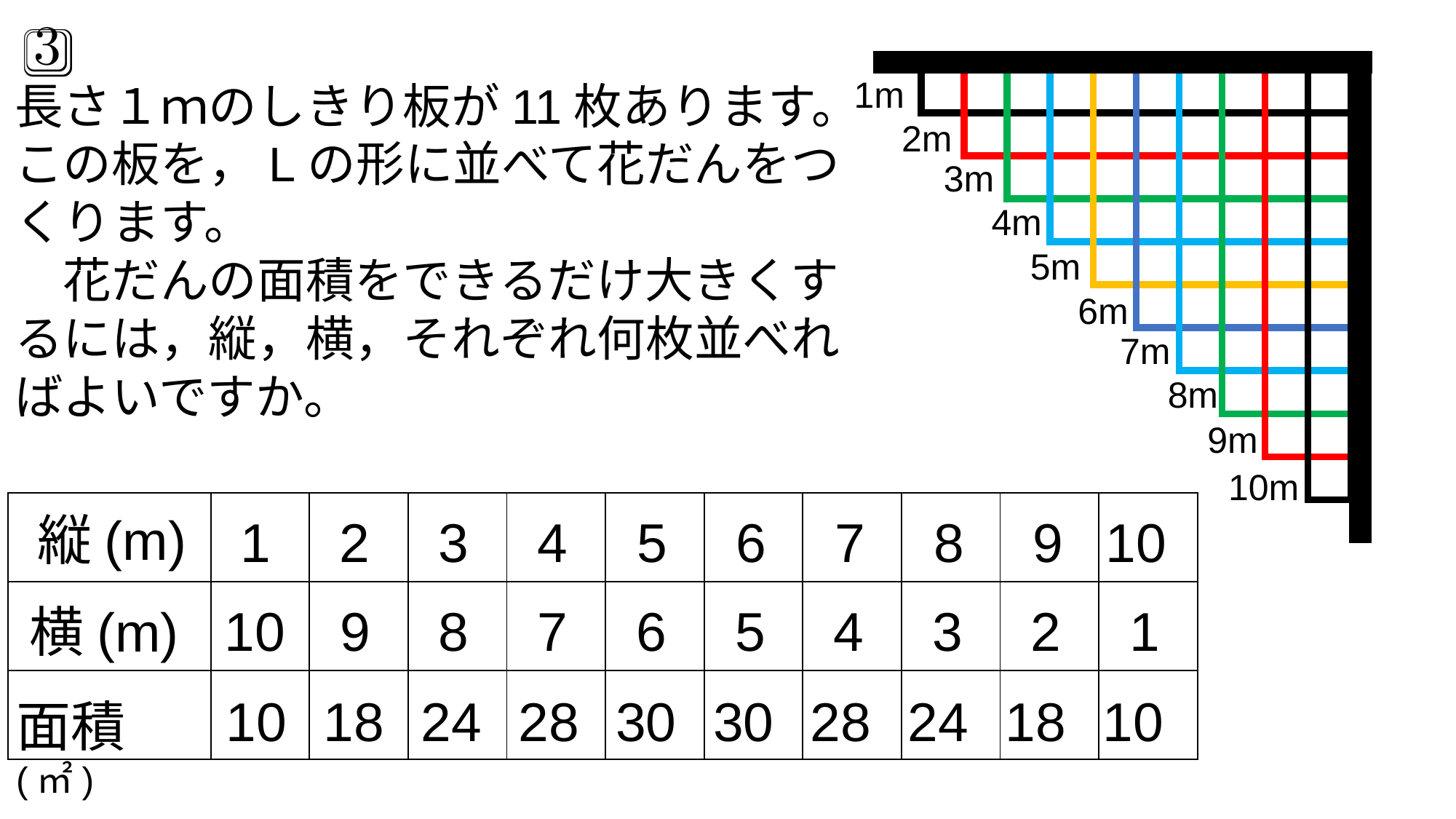

3⃣
1m
長さ１ｍのしきり板が11枚あります。
この板を，Lの形に並べて花だんをつくります。
　花だんの面積をできるだけ大きくするには，縦，横，それぞれ何枚並べればよいですか。

2m
3m
4m
5m
6m
7m
8m
9m
10m
|  |  |  |  |  |  |  |  |  |  |  |
| --- | --- | --- | --- | --- | --- | --- | --- | --- | --- | --- |
|  |  |  |  |  |  |  |  |  |  |  |
|  |  |  |  |  |  |  |  |  |  |  |
縦(m)
1
2
3
4
5
6
7
8
9
10
10
9
8
7
6
5
4
3
2
1
横(m)
10
18
24
28
30
30
28
24
18
10
面積(㎡)